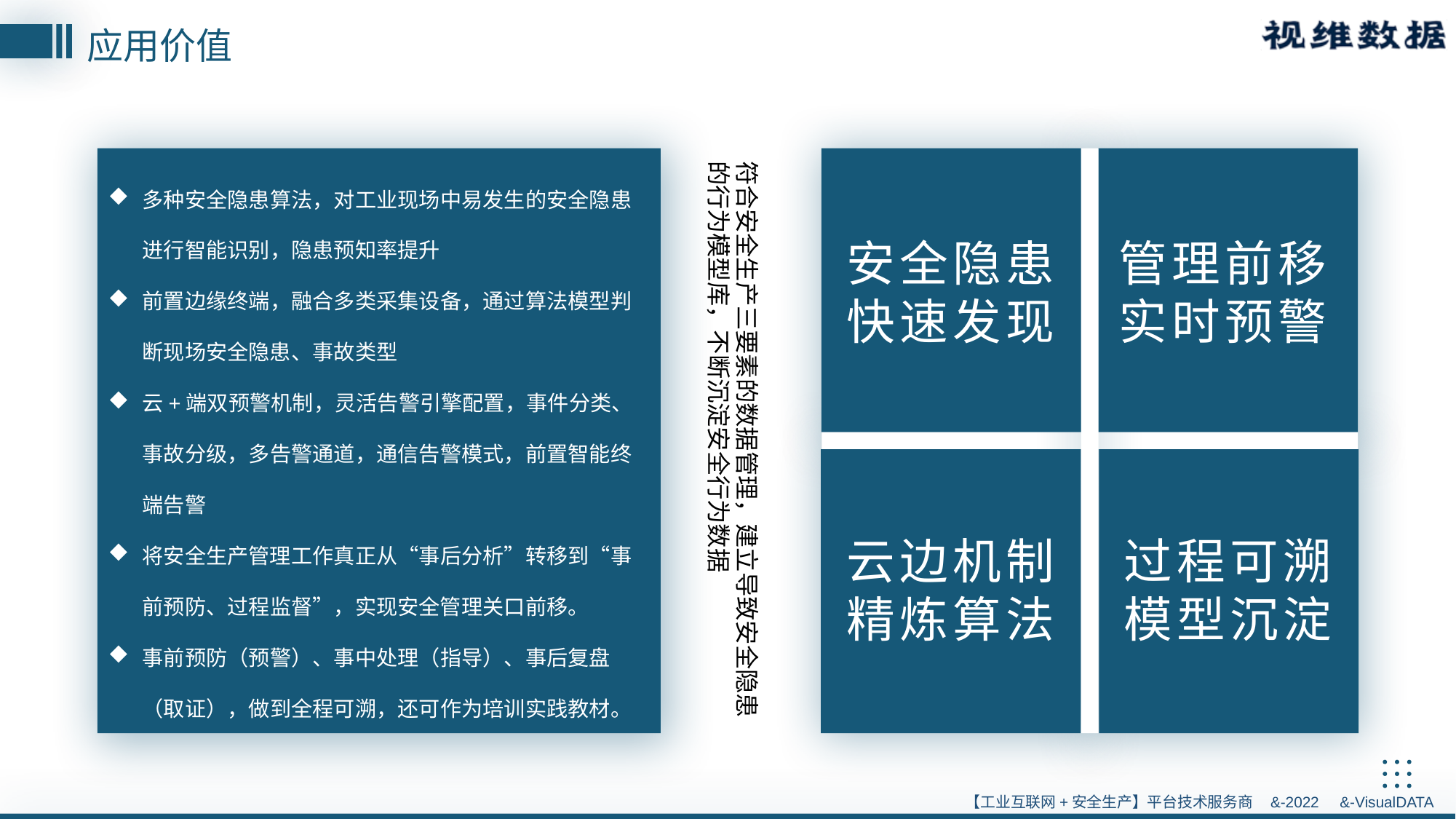

应用价值

多种安全隐患算法，对工业现场中易发生的安全隐患进行智能识别，隐患预知率提升
前置边缘终端，融合多类采集设备，通过算法模型判断现场安全隐患、事故类型
云+端双预警机制，灵活告警引擎配置，事件分类、事故分级，多告警通道，通信告警模式，前置智能终端告警
将安全生产管理工作真正从“事后分析”转移到“事前预防、过程监督”，实现安全管理关口前移。
事前预防（预警）、事中处理（指导）、事后复盘（取证），做到全程可溯，还可作为培训实践教材。
符合安全生产三要素的数据管理，建立导致安全隐患的行为模型库，不断沉淀安全行为数据
安全隐患快速发现
管理前移
实时预警

云边机制精炼算法
过程可溯模型沉淀